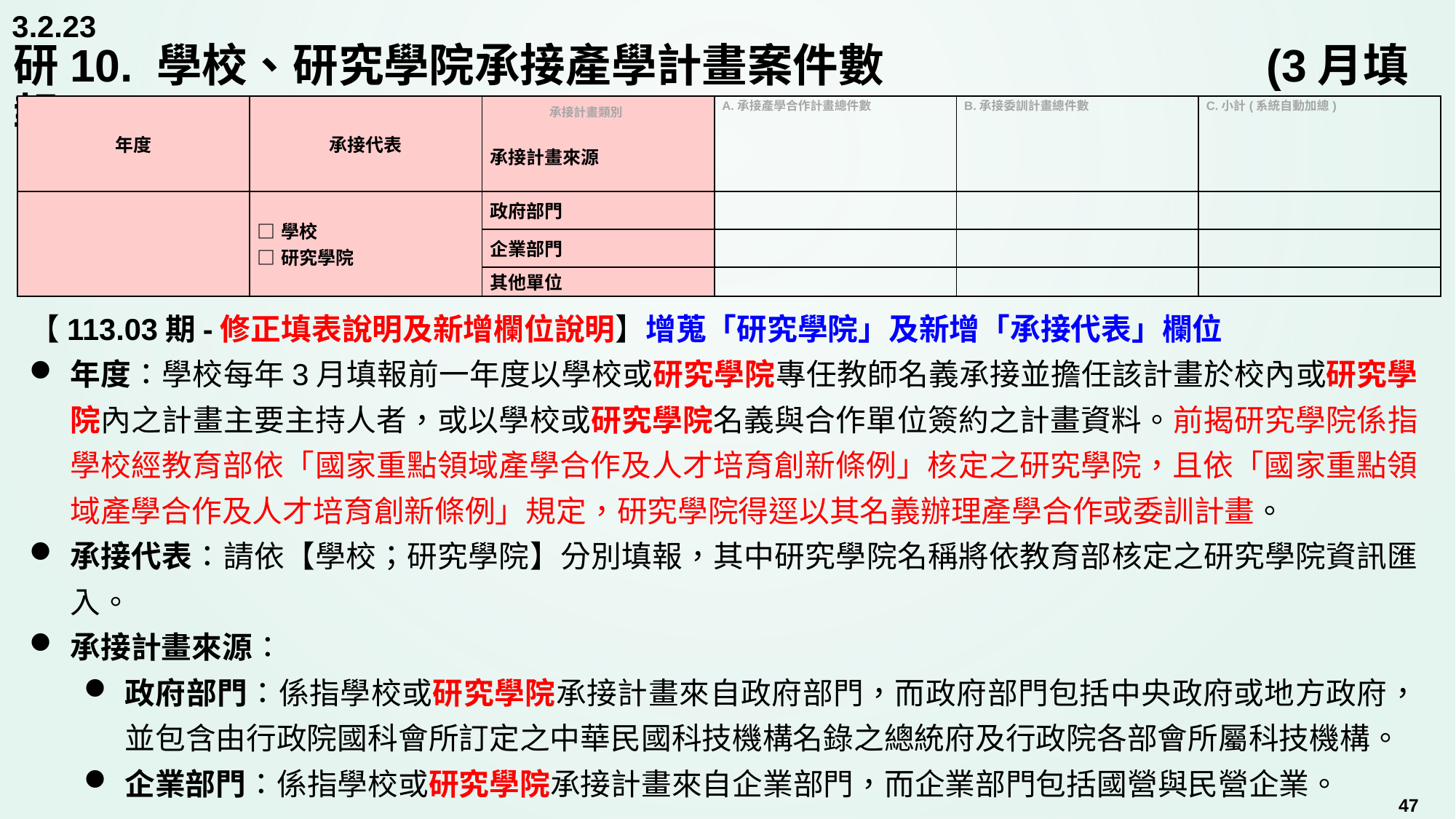

3.2.23
# 研10. 學校、研究學院承接產學計畫案件數		     		    (3月填報)
| 年度 | 承接代表 | 承接計畫類別   承接計畫來源 | A.承接產學合作計畫總件數 | B.承接委訓計畫總件數 | C.小計(系統自動加總) |
| --- | --- | --- | --- | --- | --- |
|  | □學校 □研究學院 | 政府部門 |  |  |  |
|  |  | 企業部門 |  |  |  |
|  |  | 其他單位 |  |  |  |
【113.03期-修正填表說明及新增欄位說明】增蒐「研究學院」及新增「承接代表」欄位
年度：學校每年3月填報前一年度以學校或研究學院專任教師名義承接並擔任該計畫於校內或研究學院內之計畫主要主持人者，或以學校或研究學院名義與合作單位簽約之計畫資料。前揭研究學院係指學校經教育部依「國家重點領域產學合作及人才培育創新條例」核定之研究學院，且依「國家重點領域產學合作及人才培育創新條例」規定，研究學院得逕以其名義辦理產學合作或委訓計畫。
承接代表：請依【學校；研究學院】分別填報，其中研究學院名稱將依教育部核定之研究學院資訊匯入。
承接計畫來源：
政府部門：係指學校或研究學院承接計畫來自政府部門，而政府部門包括中央政府或地方政府，並包含由行政院國科會所訂定之中華民國科技機構名錄之總統府及行政院各部會所屬科技機構。
企業部門：係指學校或研究學院承接計畫來自企業部門，而企業部門包括國營與民營企業。